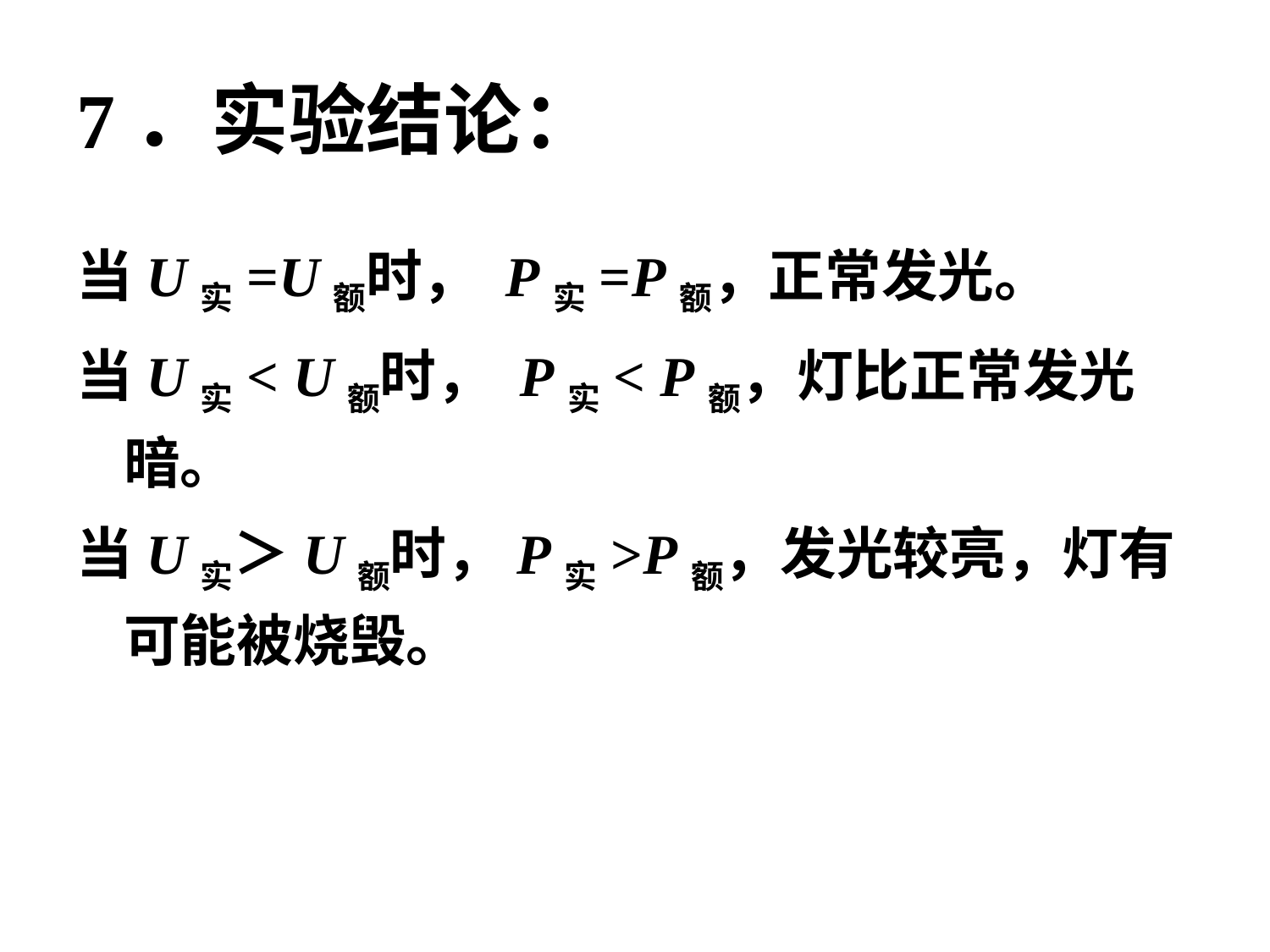

# 7．实验结论：
当U实=U额时， P实=P额，正常发光。
当U实< U额时， P实< P额，灯比正常发光暗。
当U实＞U额时，P实>P额，发光较亮，灯有可能被烧毁。